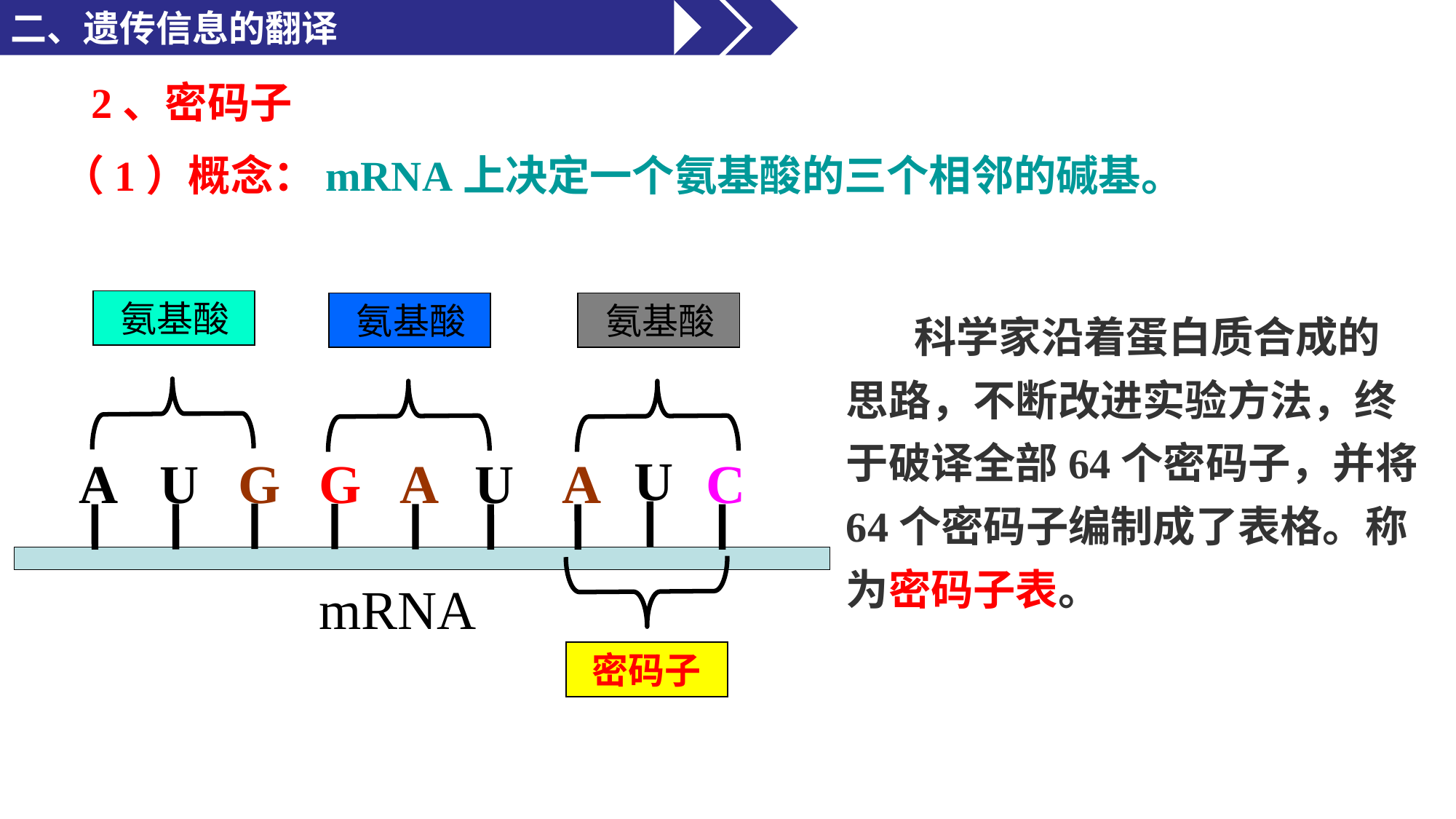

二、遗传信息的翻译

 2、密码子
 （1）概念：mRNA上决定一个氨基酸的三个相邻的碱基。
 氨基酸

 氨基酸

 氨基酸

      科学家沿着蛋白质合成的思路，不断改进实验方法，终于破译全部64个密码子，并将64个密码子编制成了表格。称为密码子表。
U

G

U

G

A

A

U

A

C

mRNA

密码子